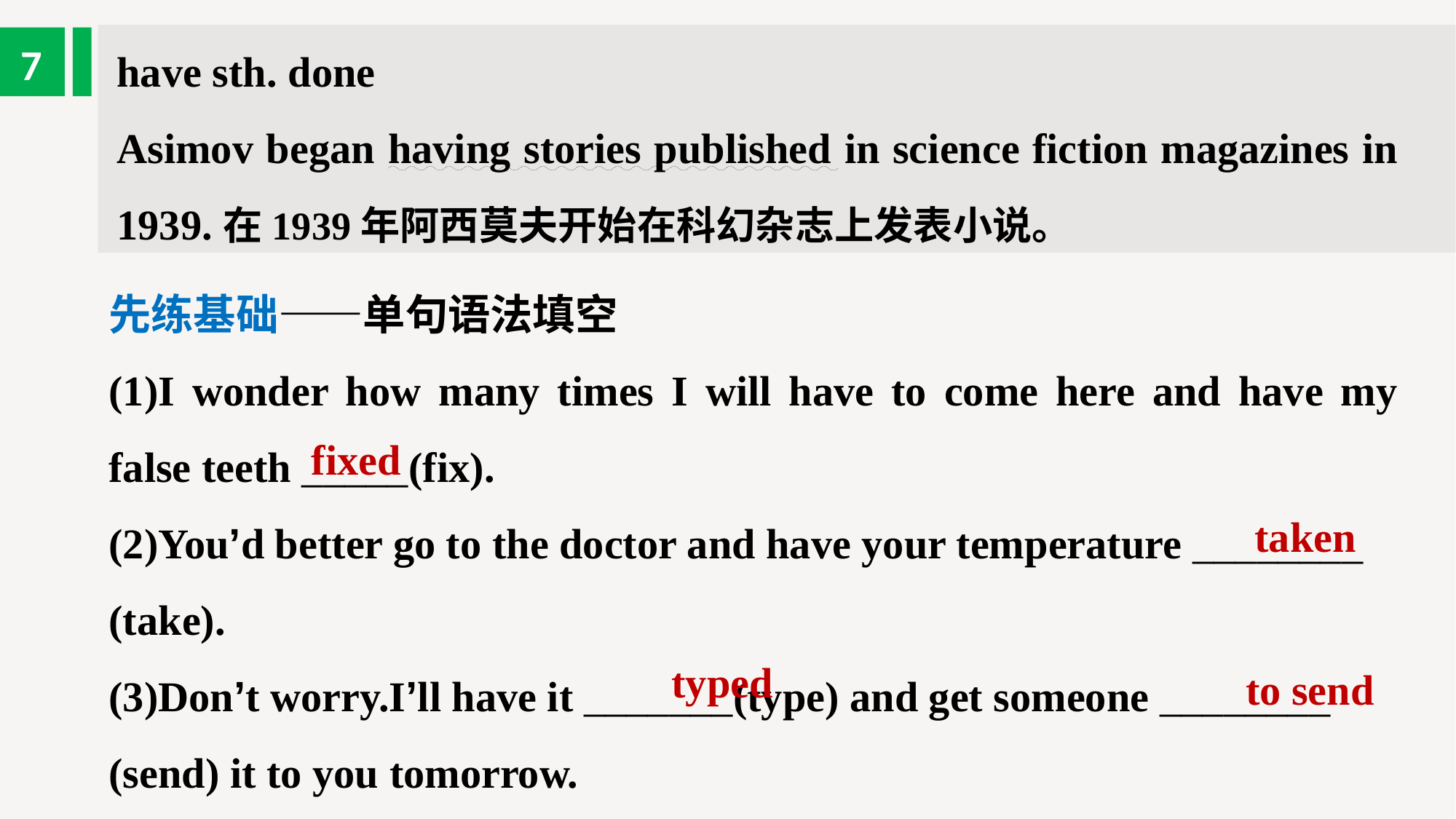

have sth. done
Asimov began having stories published in science fiction magazines in 1939.在1939年阿西莫夫开始在科幻杂志上发表小说。

7
先练基础——单句语法填空
(1)I wonder how many times I will have to come here and have my false teeth _____(fix).
(2)You’d better go to the doctor and have your temperature ________
(take).
(3)Don’t worry.I’ll have it _______(type) and get someone ________
(send) it to you tomorrow.
fixed
taken
typed
to send